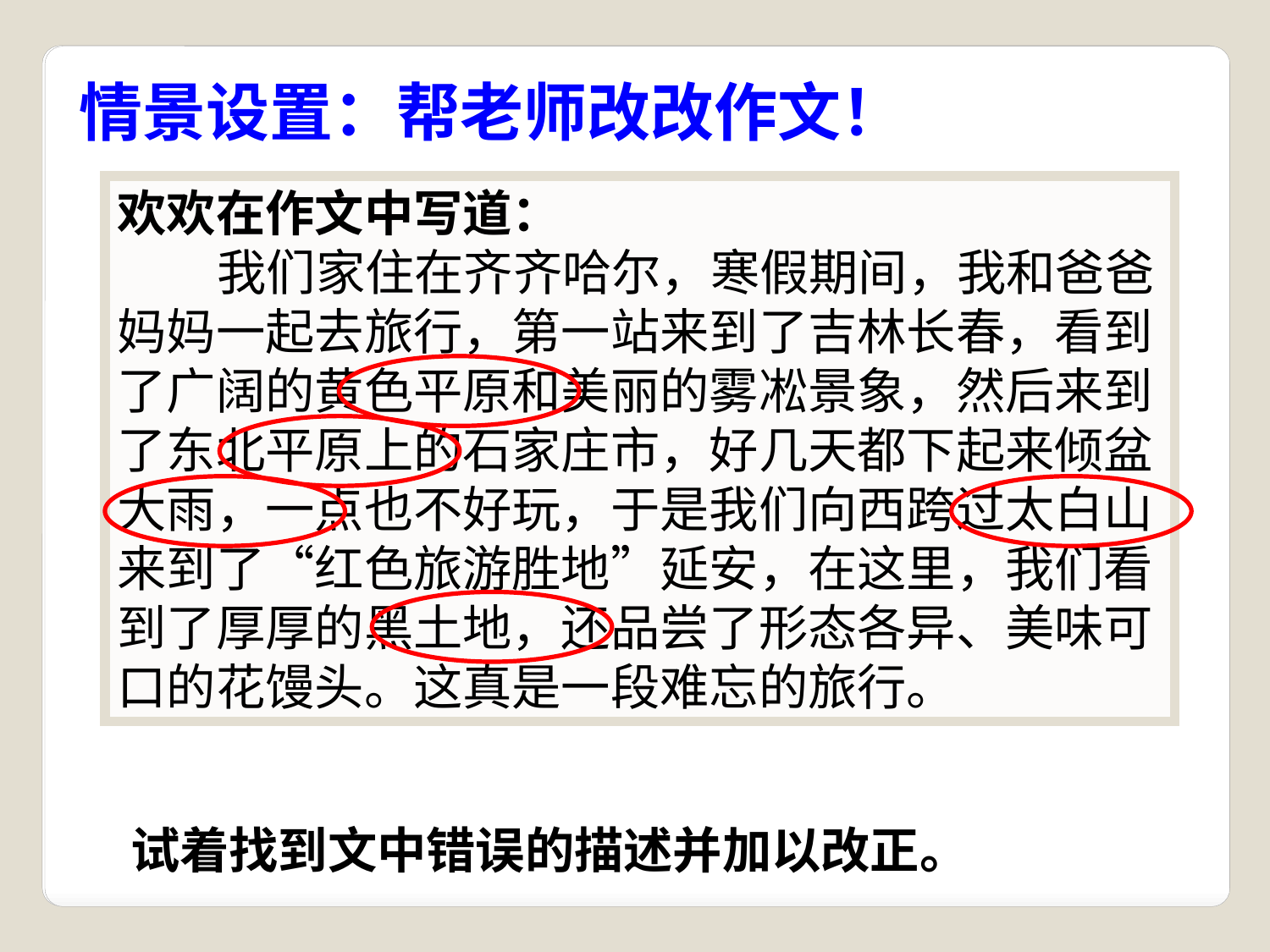

试着找到文中错误的描述并加以改正。
情景设置：帮老师改改作文！
欢欢在作文中写道：
        我们家住在齐齐哈尔，寒假期间，我和爸爸妈妈一起去旅行，第一站来到了吉林长春，看到了广阔的黄色平原和美丽的雾凇景象，然后来到了东北平原上的石家庄市，好几天都下起来倾盆大雨，一点也不好玩，于是我们向西跨过太白山来到了“红色旅游胜地”延安，在这里，我们看到了厚厚的黑土地，还品尝了形态各异、美味可口的花馒头。这真是一段难忘的旅行。